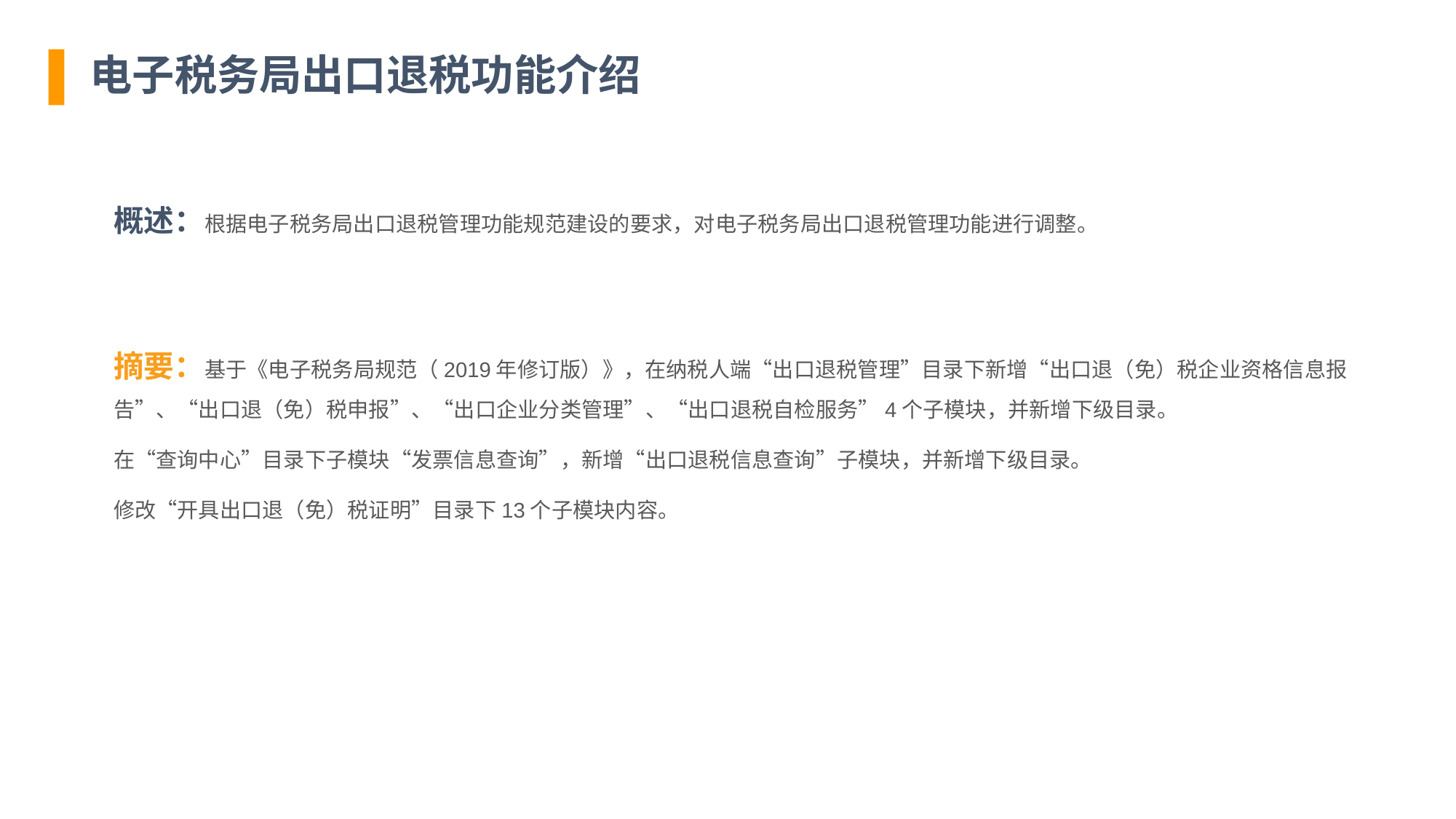

电子税务局出口退税功能介绍

概述：根据电子税务局出口退税管理功能规范建设的要求，对电子税务局出口退税管理功能进行调整。
摘要：基于《电子税务局规范（2019年修订版）》，在纳税人端“出口退税管理”目录下新增“出口退（免）税企业资格信息报告”、“出口退（免）税申报”、“出口企业分类管理”、“出口退税自检服务”4个子模块，并新增下级目录。
在“查询中心”目录下子模块“发票信息查询”，新增“出口退税信息查询”子模块，并新增下级目录。
修改“开具出口退（免）税证明”目录下13个子模块内容。